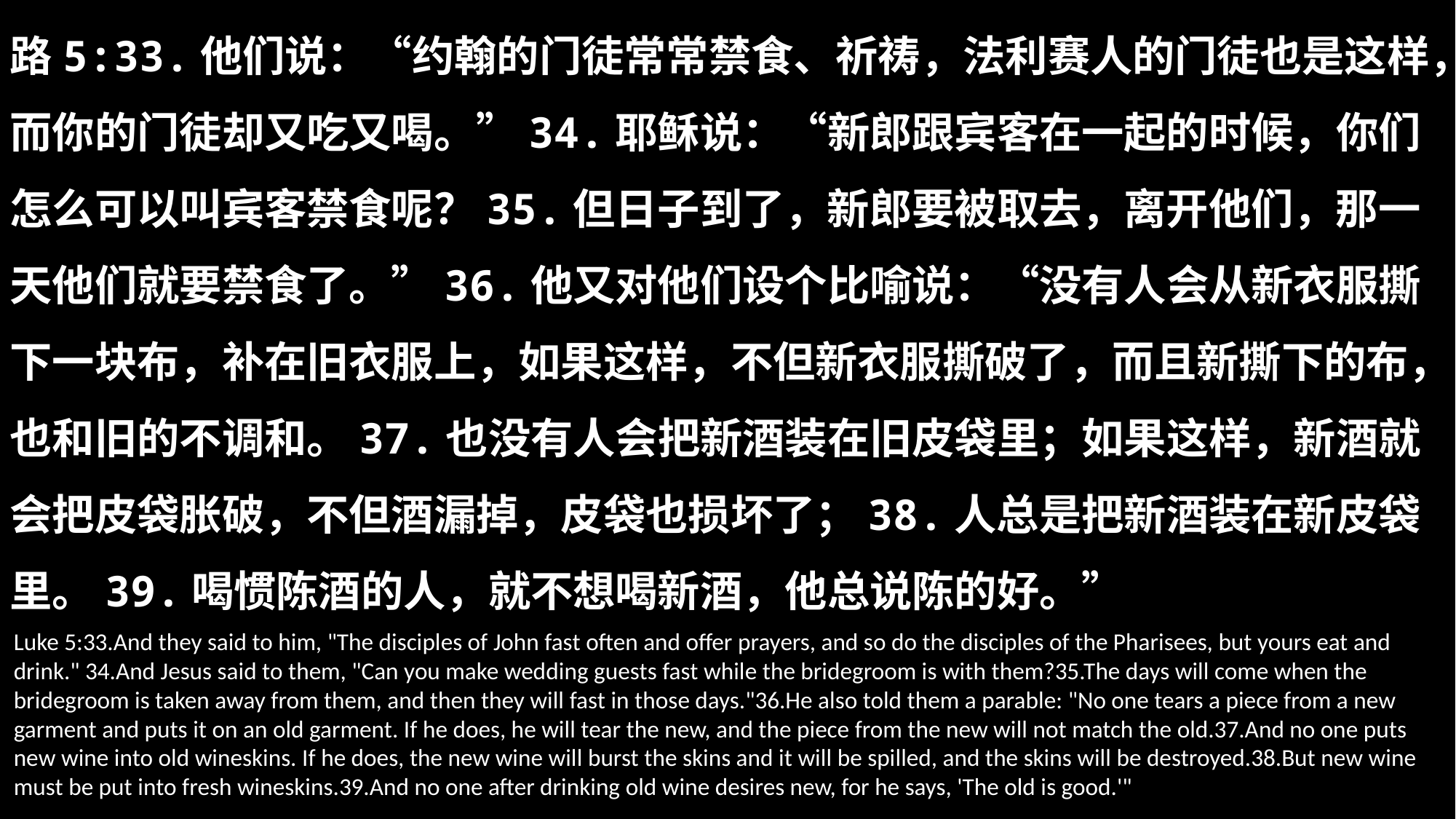

路5:33.他们说：“约翰的门徒常常禁食、祈祷，法利赛人的门徒也是这样，而你的门徒却又吃又喝。”34.耶稣说：“新郎跟宾客在一起的时候，你们怎么可以叫宾客禁食呢？35.但日子到了，新郎要被取去，离开他们，那一天他们就要禁食了。”36.他又对他们设个比喻说：“没有人会从新衣服撕下一块布，补在旧衣服上，如果这样，不但新衣服撕破了，而且新撕下的布，也和旧的不调和。37.也没有人会把新酒装在旧皮袋里；如果这样，新酒就会把皮袋胀破，不但酒漏掉，皮袋也损坏了；38.人总是把新酒装在新皮袋里。39.喝惯陈酒的人，就不想喝新酒，他总说陈的好。”

Luke 5:33.And they said to him, "The disciples of John fast often and offer prayers, and so do the disciples of the Pharisees, but yours eat and drink." 34.And Jesus said to them, "Can you make wedding guests fast while the bridegroom is with them?35.The days will come when the bridegroom is taken away from them, and then they will fast in those days."36.He also told them a parable: "No one tears a piece from a new garment and puts it on an old garment. If he does, he will tear the new, and the piece from the new will not match the old.37.And no one puts new wine into old wineskins. If he does, the new wine will burst the skins and it will be spilled, and the skins will be destroyed.38.But new wine must be put into fresh wineskins.39.And no one after drinking old wine desires new, for he says, 'The old is good.'"